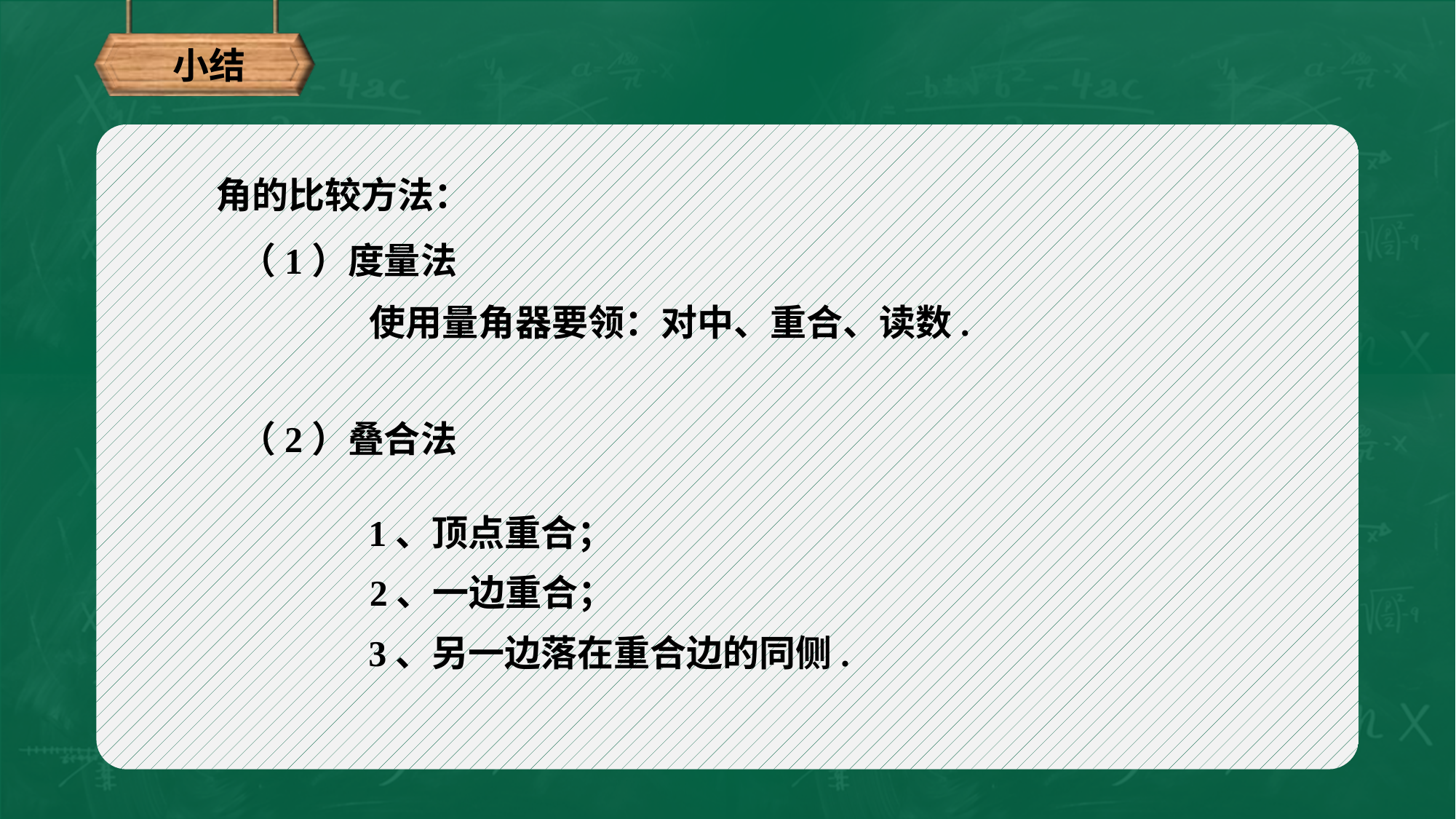

小结
角的比较方法：
（1）度量法
使用量角器要领：对中、重合、读数.
（2）叠合法
1、顶点重合；
2、一边重合；
3、另一边落在重合边的同侧.